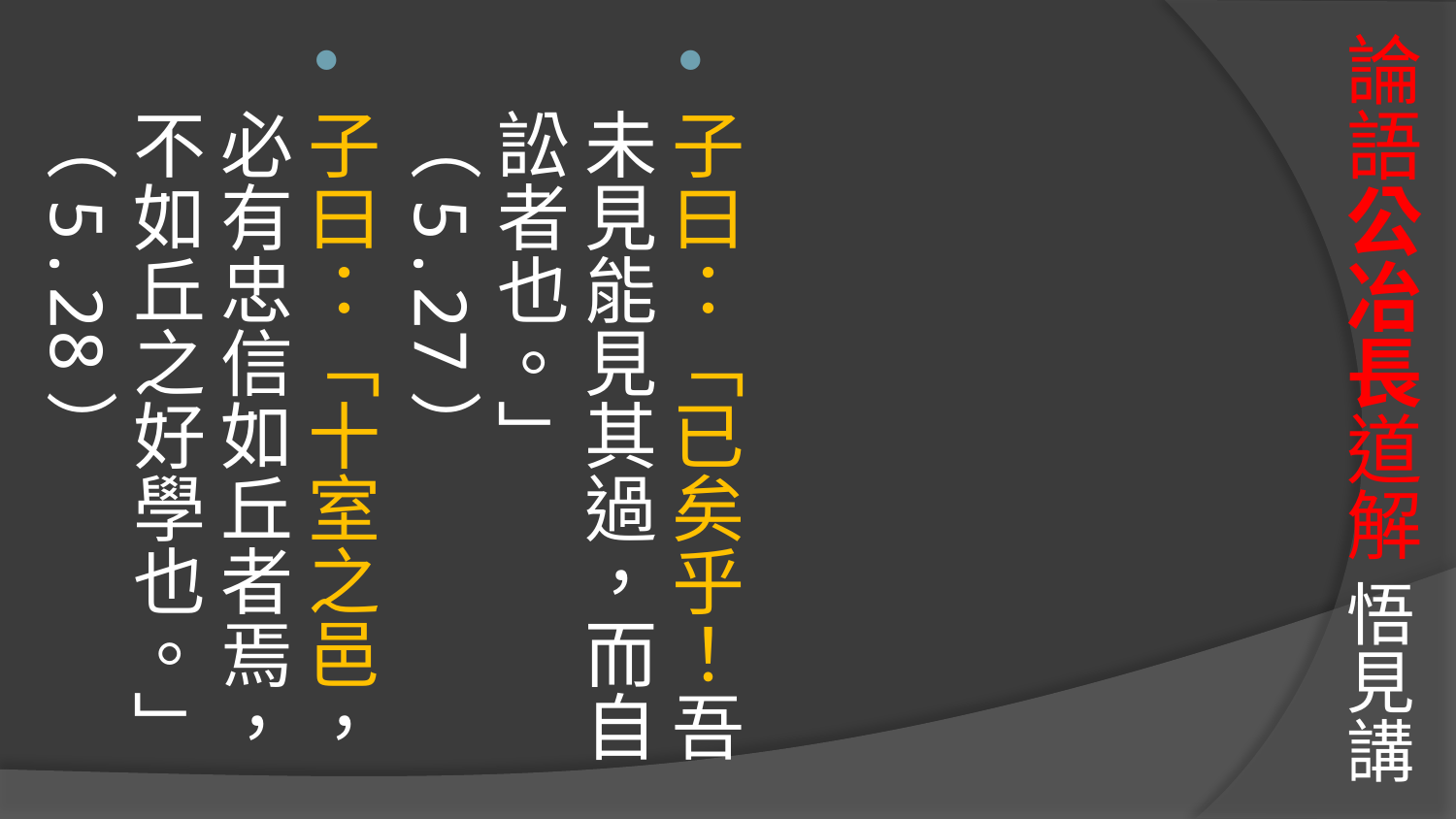

# 論語公冶長道解 悟見講
子曰：「已矣乎！吾未見能見其過，而自訟者也。」（5.27）
子曰：「十室之邑，必有忠信如丘者焉，不如丘之好學也。」（5.28）